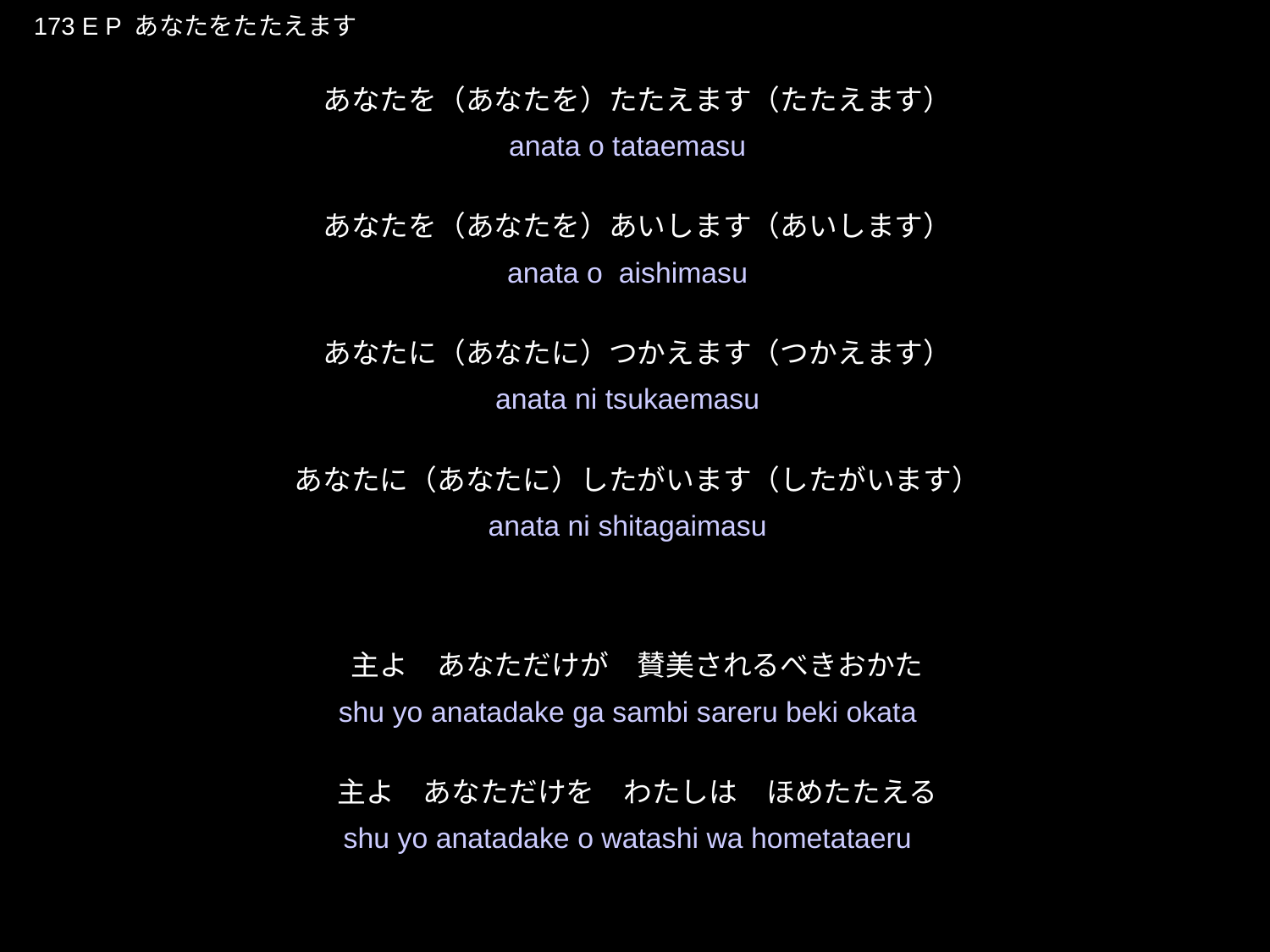

あなたをたたえます
★P
173 E P あなたをたたえます
あなたを（あなたを）たたえます（たたえます）
あなたを（あなたを）あいします（あいします）
あなたに（あなたに）つかえます（つかえます）
あなたに（あなたに）したがいます（したがいます）
主よ　あなただけが　賛美されるべきおかた
主よ　あなただけを　わたしは　ほめたたえる
★３
anata o tataemasu
anata o  aishimasu
anata ni tsukaemasu
anata ni shitagaimasu
shu yo anatadake ga sambi sareru beki okata
shu yo anatadake o watashi wa hometataeru